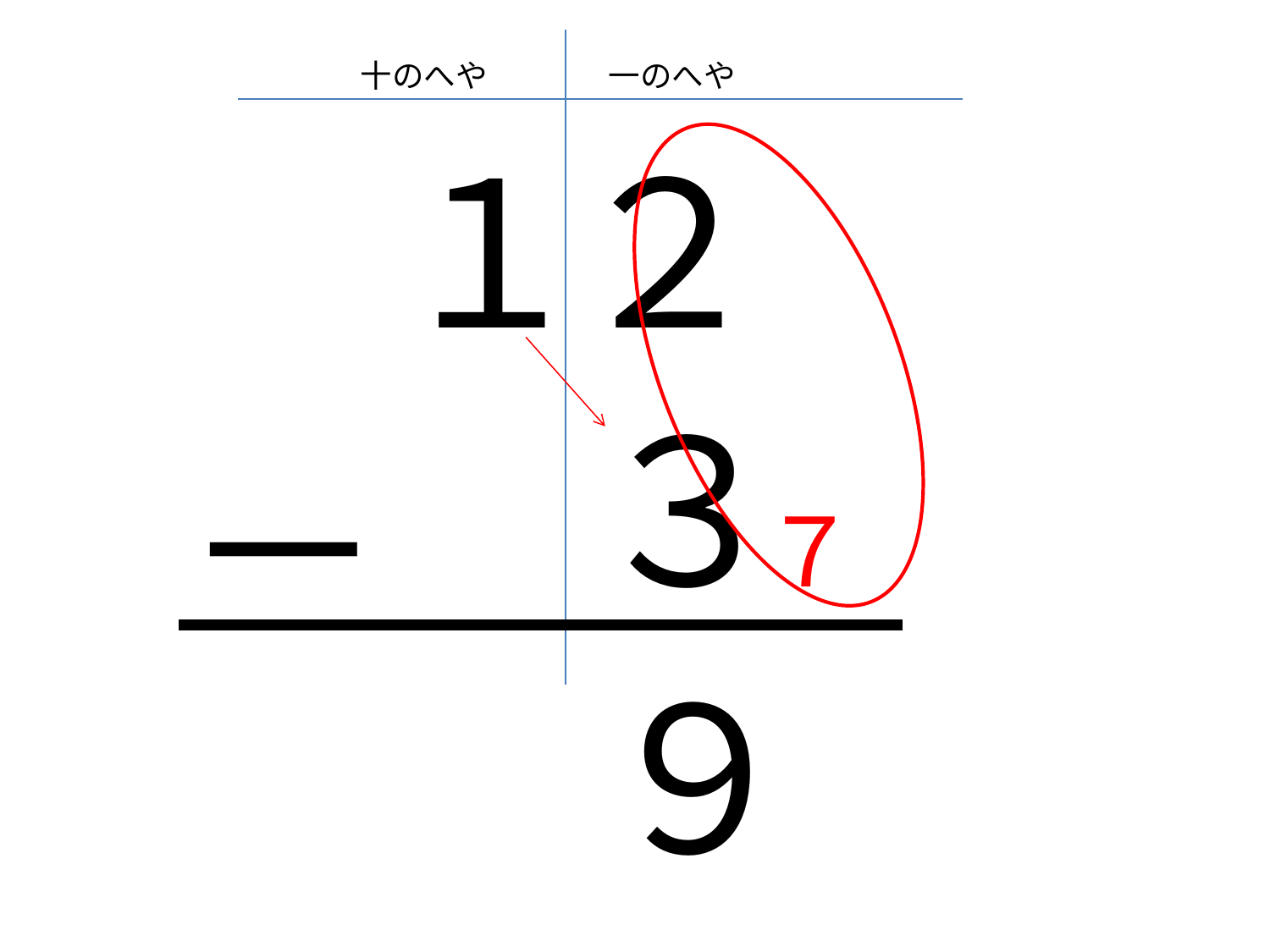

十のへや
一のへや

１
２
３
－
７
９